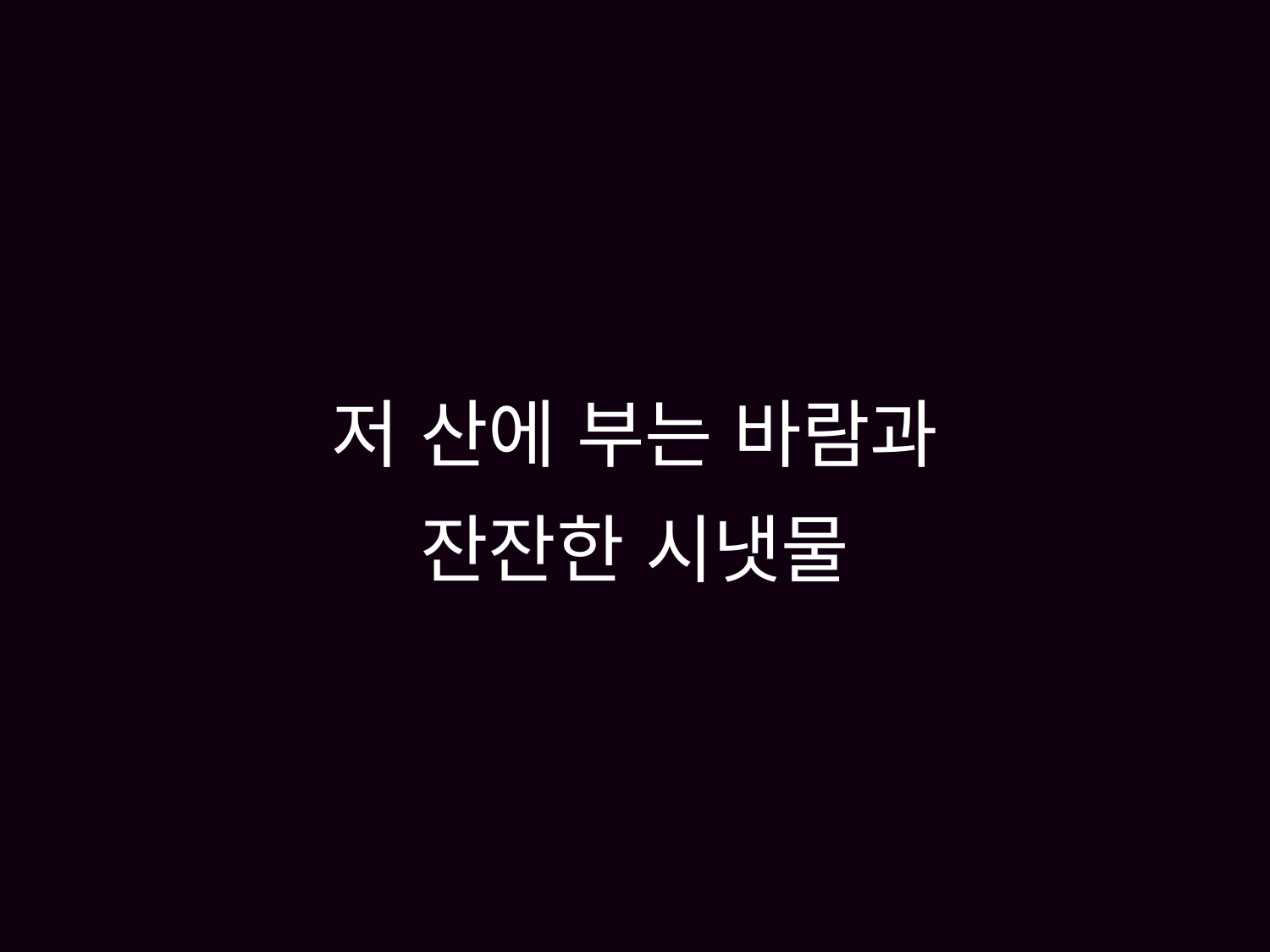

# 저 산에 부는 바람과 잔잔한 시냇물